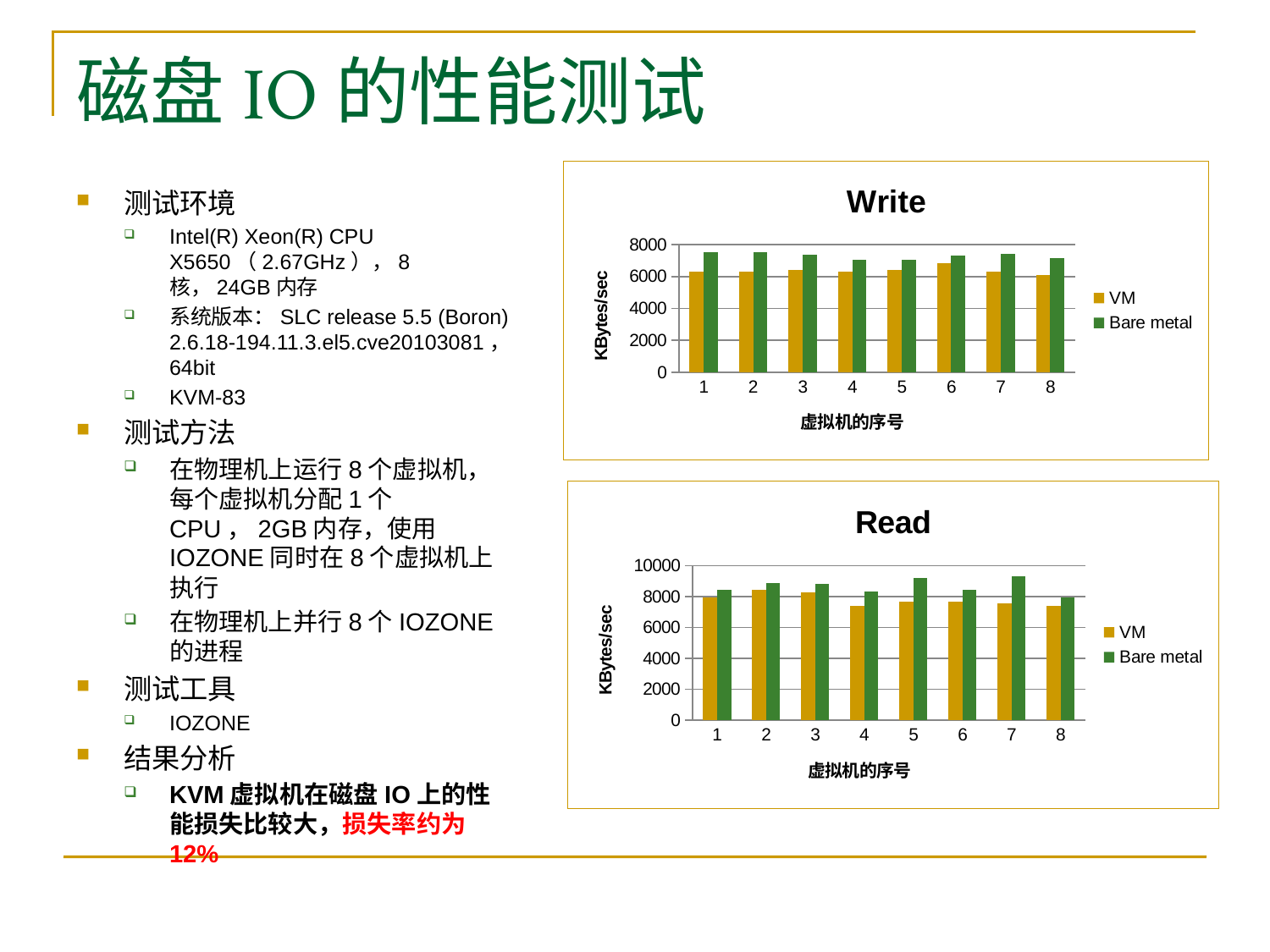

# 磁盘IO的性能测试

### Chart: Write

| Category | VM | Bare metal |
|---|---|---|
测试环境
Intel(R) Xeon(R) CPU X5650（2.67GHz），8核，24GB内存
系统版本：SLC release 5.5 (Boron) 2.6.18-194.11.3.el5.cve20103081，64bit
KVM-83
测试方法
在物理机上运行8个虚拟机，每个虚拟机分配1个CPU，2GB内存，使用IOZONE同时在8个虚拟机上执行
在物理机上并行8个IOZONE的进程
测试工具
IOZONE
结果分析
KVM虚拟机在磁盘IO上的性能损失比较大，损失率约为12%

### Chart: Read

| Category | VM | Bare metal |
|---|---|---|